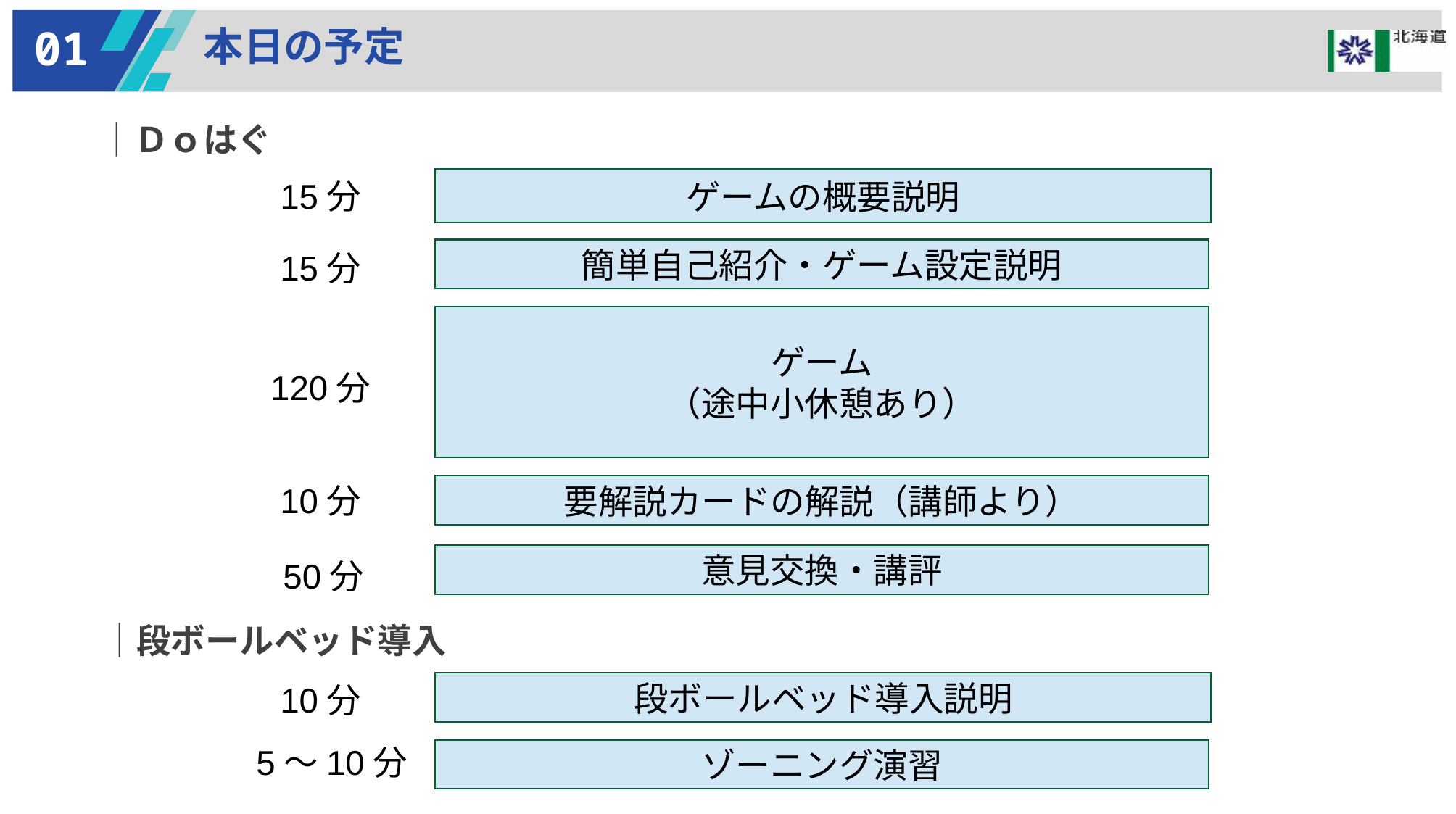

01
本日の予定
｜Ｄｏはぐ
ゲームの概要説明
15分
簡単自己紹介・ゲーム設定説明
15分
ゲーム
（途中小休憩あり）
120分
10分
要解説カードの解説（講師より）
意見交換・講評
50分
｜段ボールベッド導入
10分
段ボールベッド導入説明
5～10分
ゾーニング演習